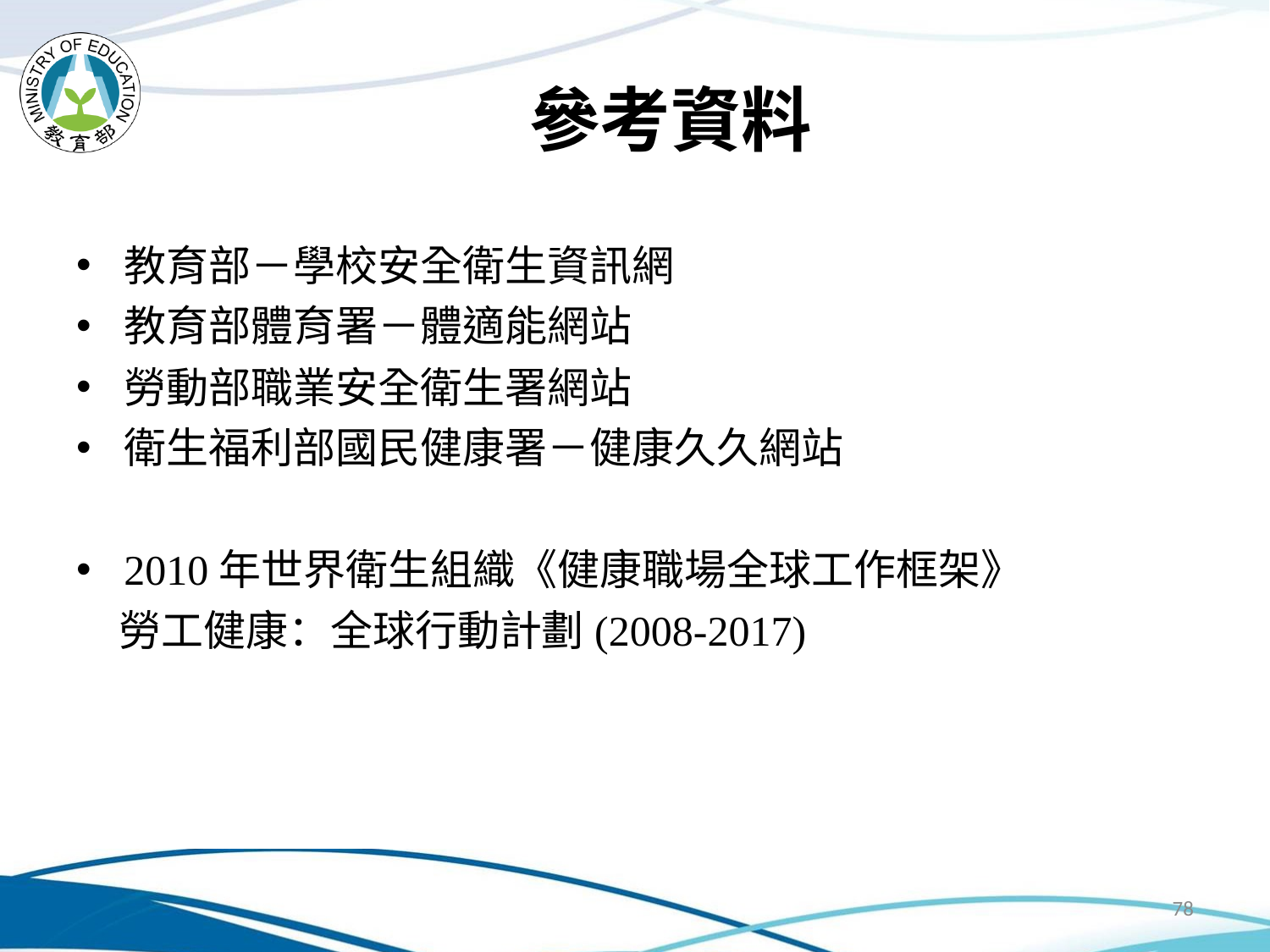

# 參考資料
教育部－學校安全衛生資訊網
教育部體育署－體適能網站
勞動部職業安全衛生署網站
衛生福利部國民健康署－健康久久網站

2010年世界衛生組織《健康職場全球工作框架》
　勞工健康：全球行動計劃(2008-2017)

78